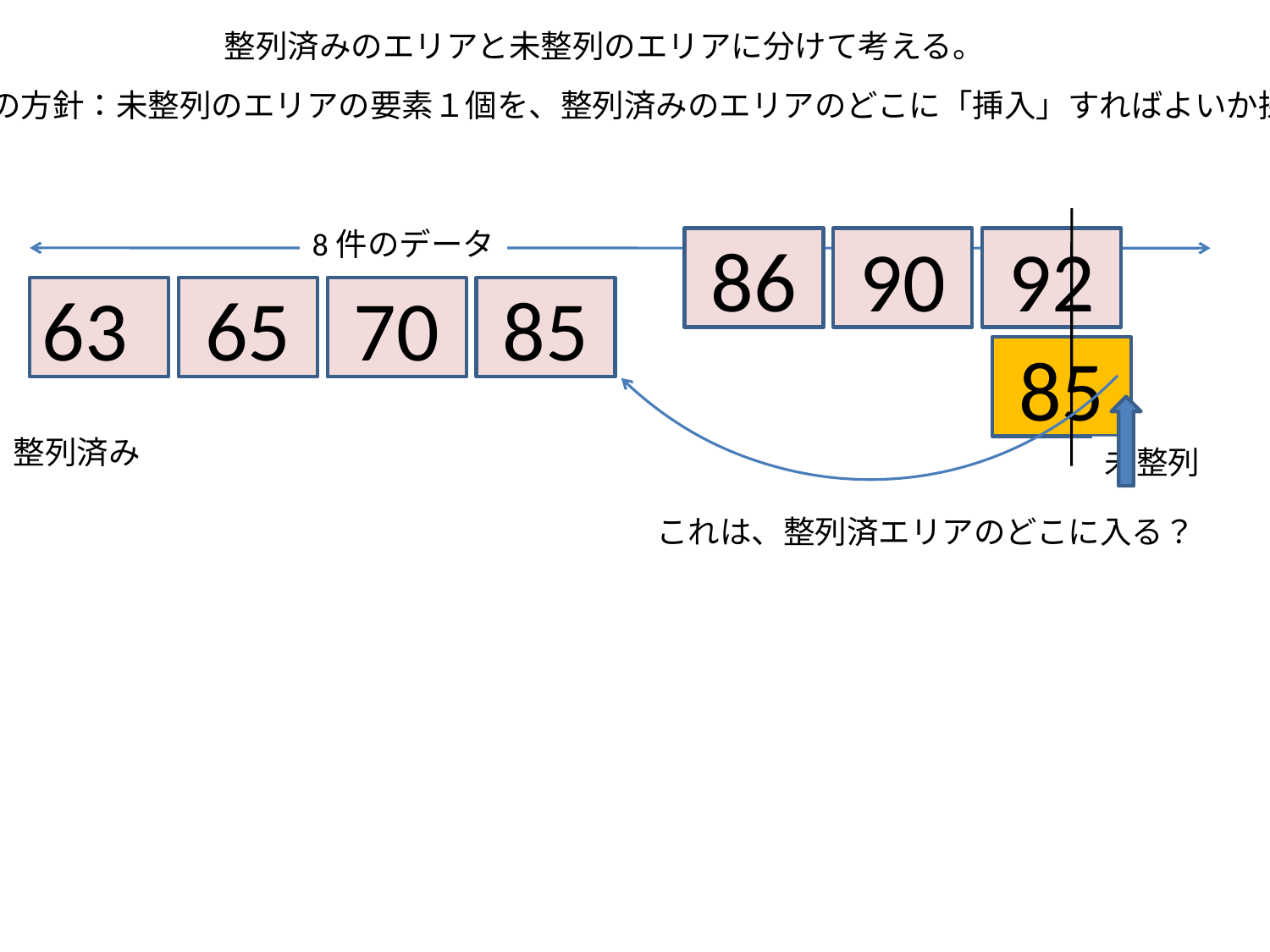

整列済みのエリアと未整列のエリアに分けて考える。
解の方針：未整列のエリアの要素１個を、整列済みのエリアのどこに「挿入」すればよいか探す
8件のデータ
86
90
92
63
65
70
85
85

整列済み
未整列
これは、整列済エリアのどこに入る？